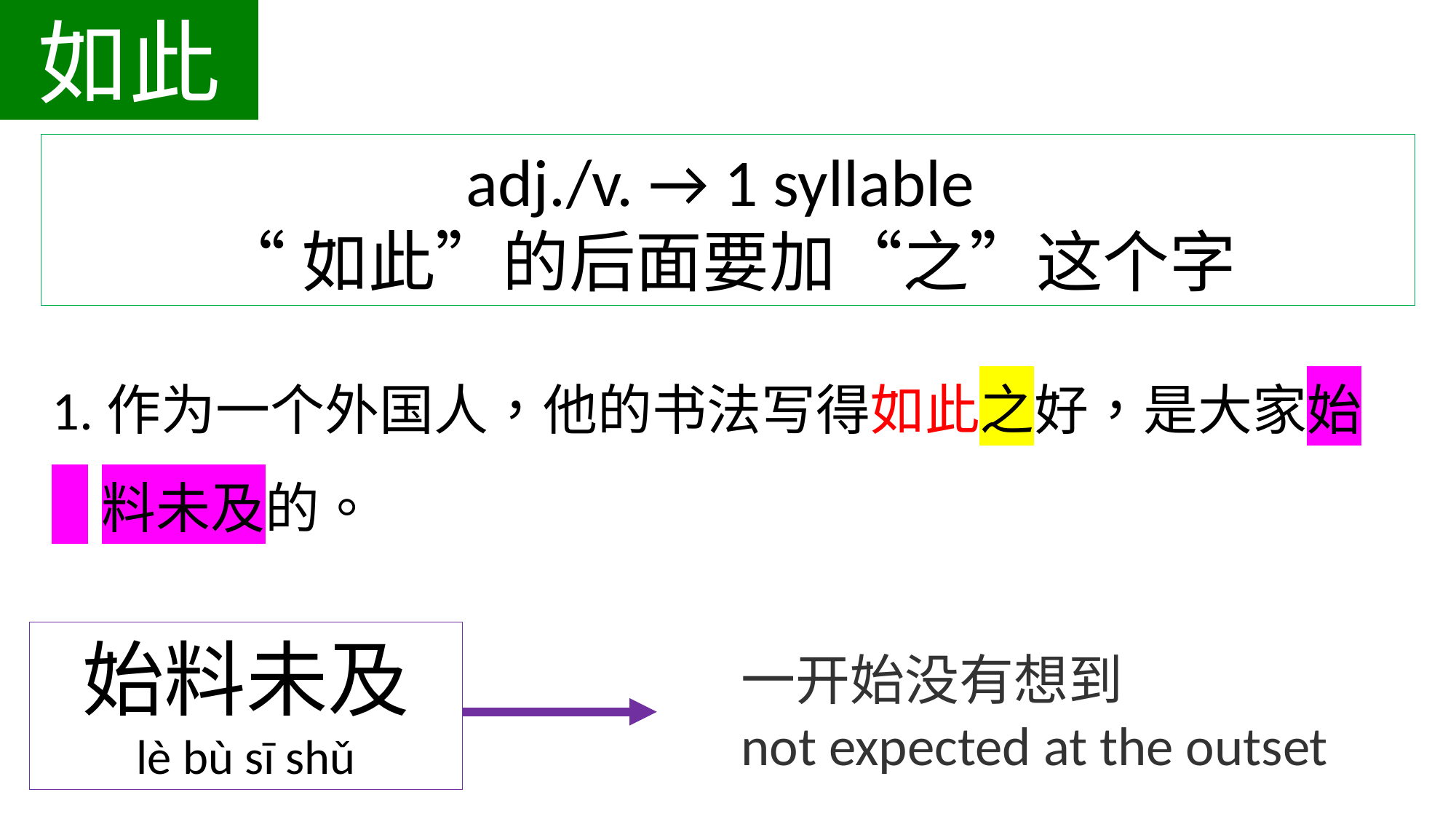

如此
adj./v. → 1 syllable
“如此”的后面要加“之”这个字
1.作为一个外国人，他的书法写得如此之好，是大家始
   料未及的。
始料未及
lè bù sī shǔ
一开始没有想到
not expected at the outset